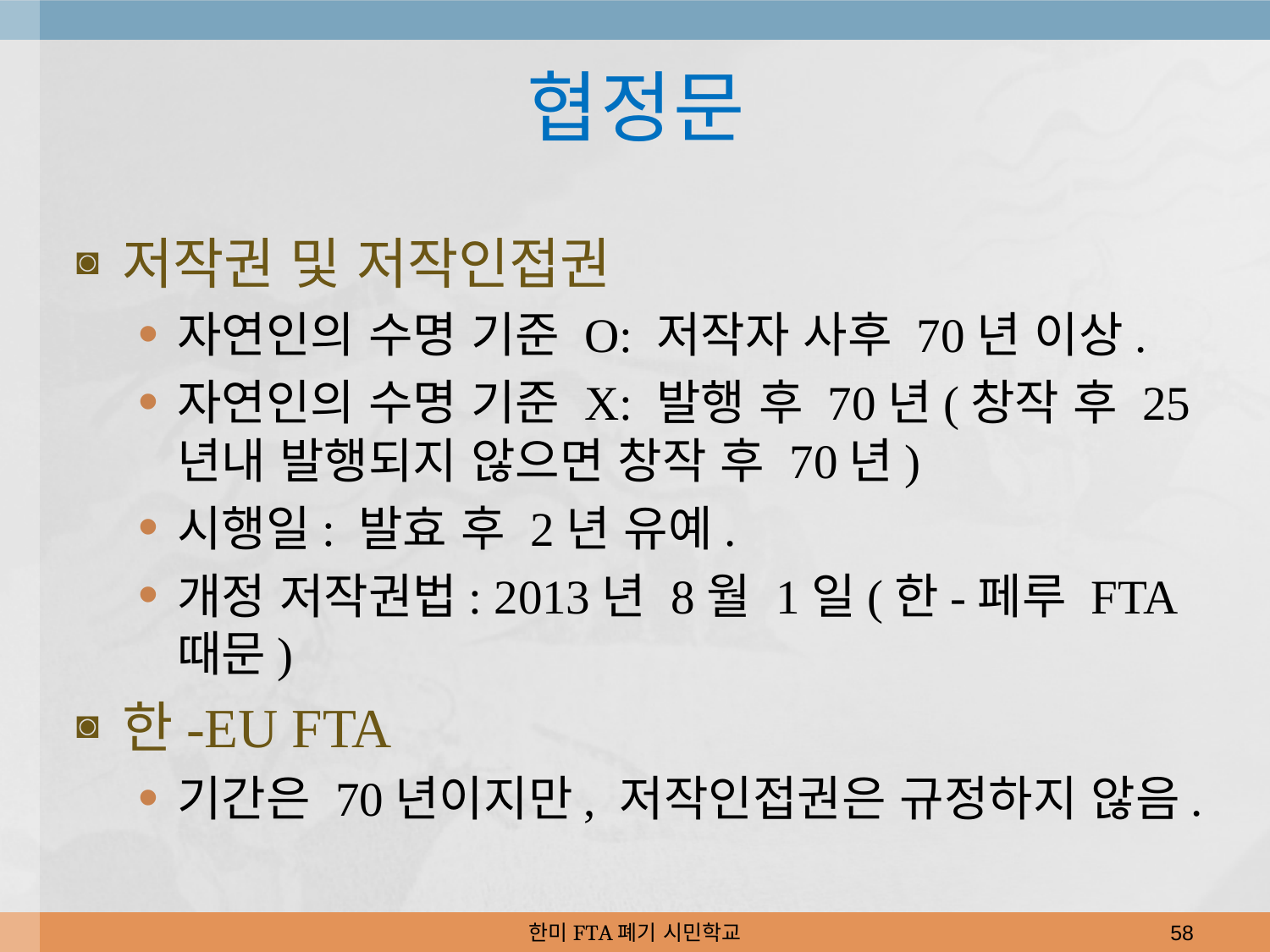

# 협정문
저작권 및 저작인접권
자연인의 수명 기준 O: 저작자 사후 70년 이상.
자연인의 수명 기준 X: 발행 후 70년(창작 후 25년내 발행되지 않으면 창작 후 70년)
시행일: 발효 후 2년 유예.
개정 저작권법: 2013년 8월 1일(한-페루 FTA 때문)
한-EU FTA
기간은 70년이지만, 저작인접권은 규정하지 않음.
한미FTA폐기 시민학교
58